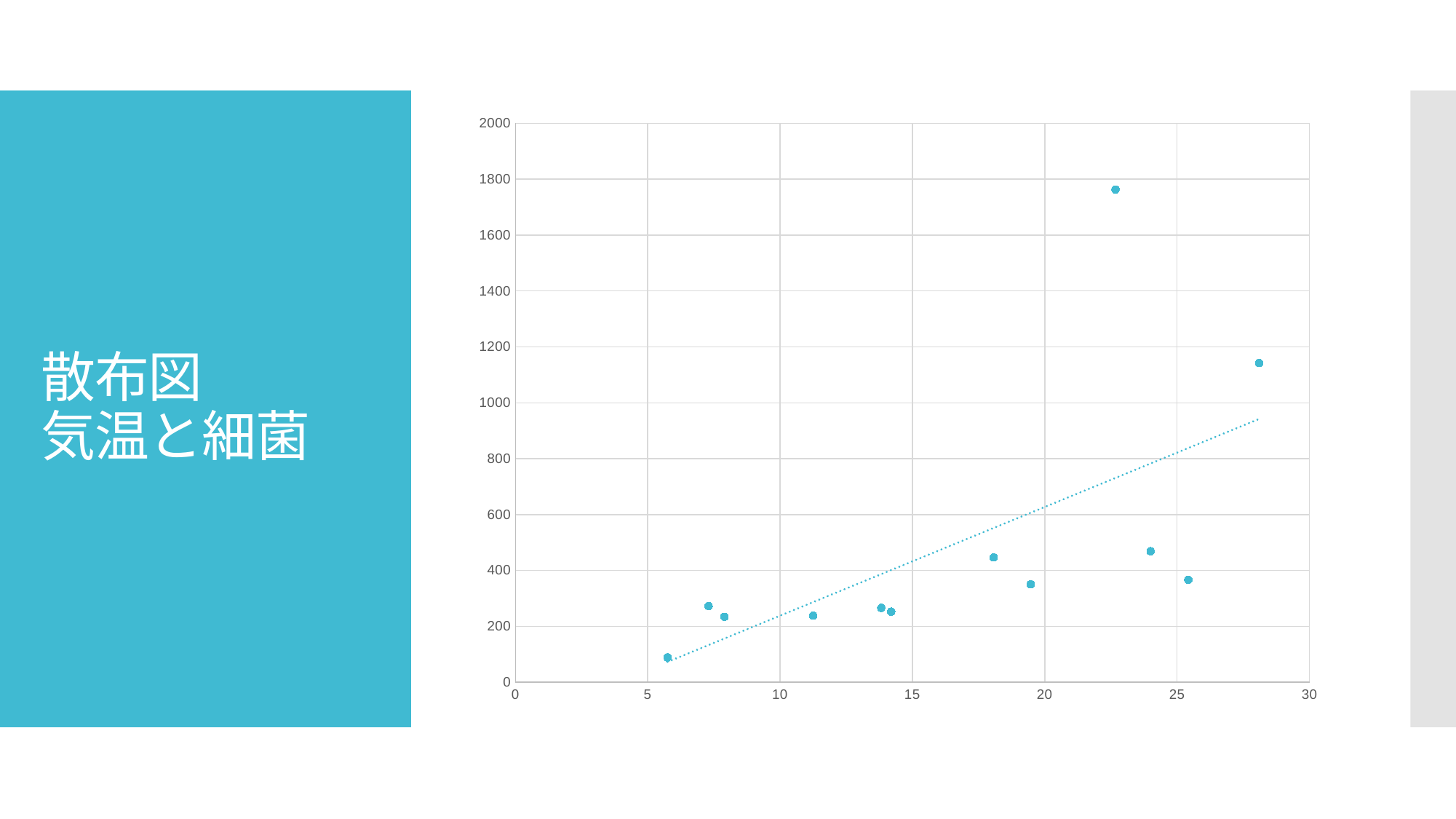

### Chart

| Category | 細菌 |
|---|---|
# 散布図　
気温と細菌